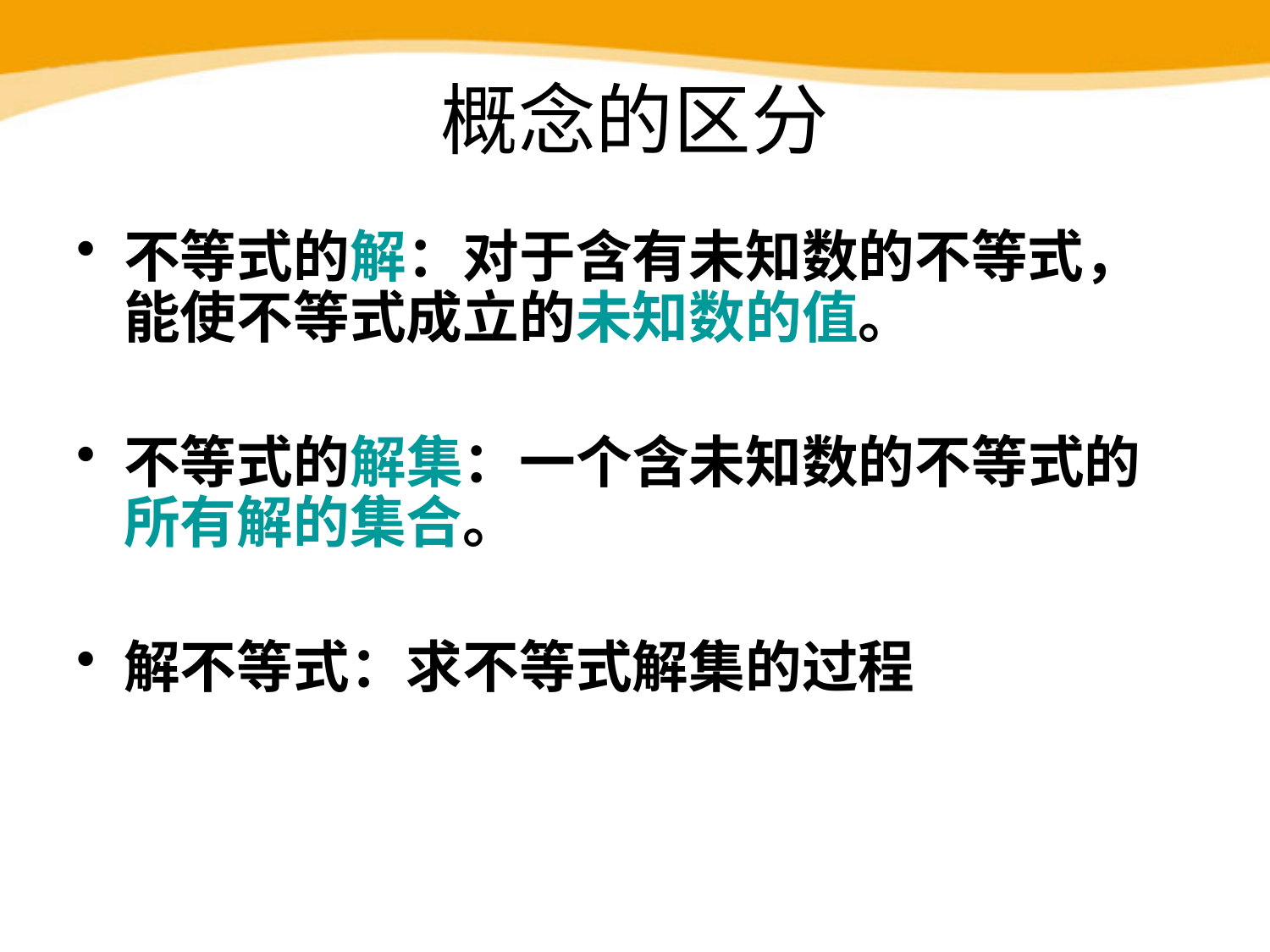

# 概念的区分
不等式的解：对于含有未知数的不等式，能使不等式成立的未知数的值。

不等式的解集：一个含未知数的不等式的所有解的集合。

解不等式：求不等式解集的过程